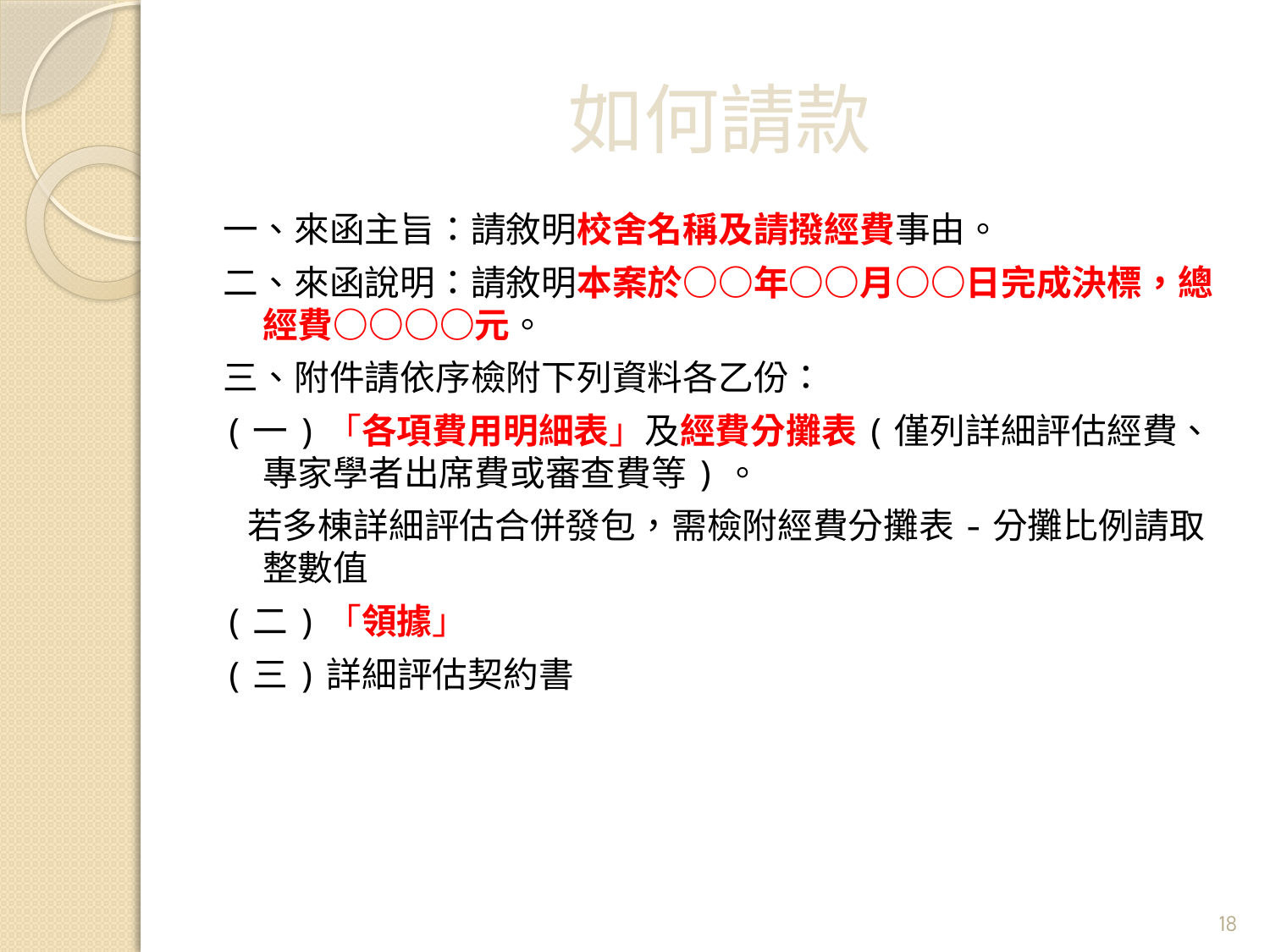

# 如何請款
一、來函主旨：請敘明校舍名稱及請撥經費事由。
二、來函說明：請敘明本案於○○年○○月○○日完成決標，總經費○○○○元。
三、附件請依序檢附下列資料各乙份：
(一)「各項費用明細表」及經費分攤表(僅列詳細評估經費、專家學者出席費或審查費等)。
  若多棟詳細評估合併發包，需檢附經費分攤表-分攤比例請取整數值
(二)「領據」
(三)詳細評估契約書

18